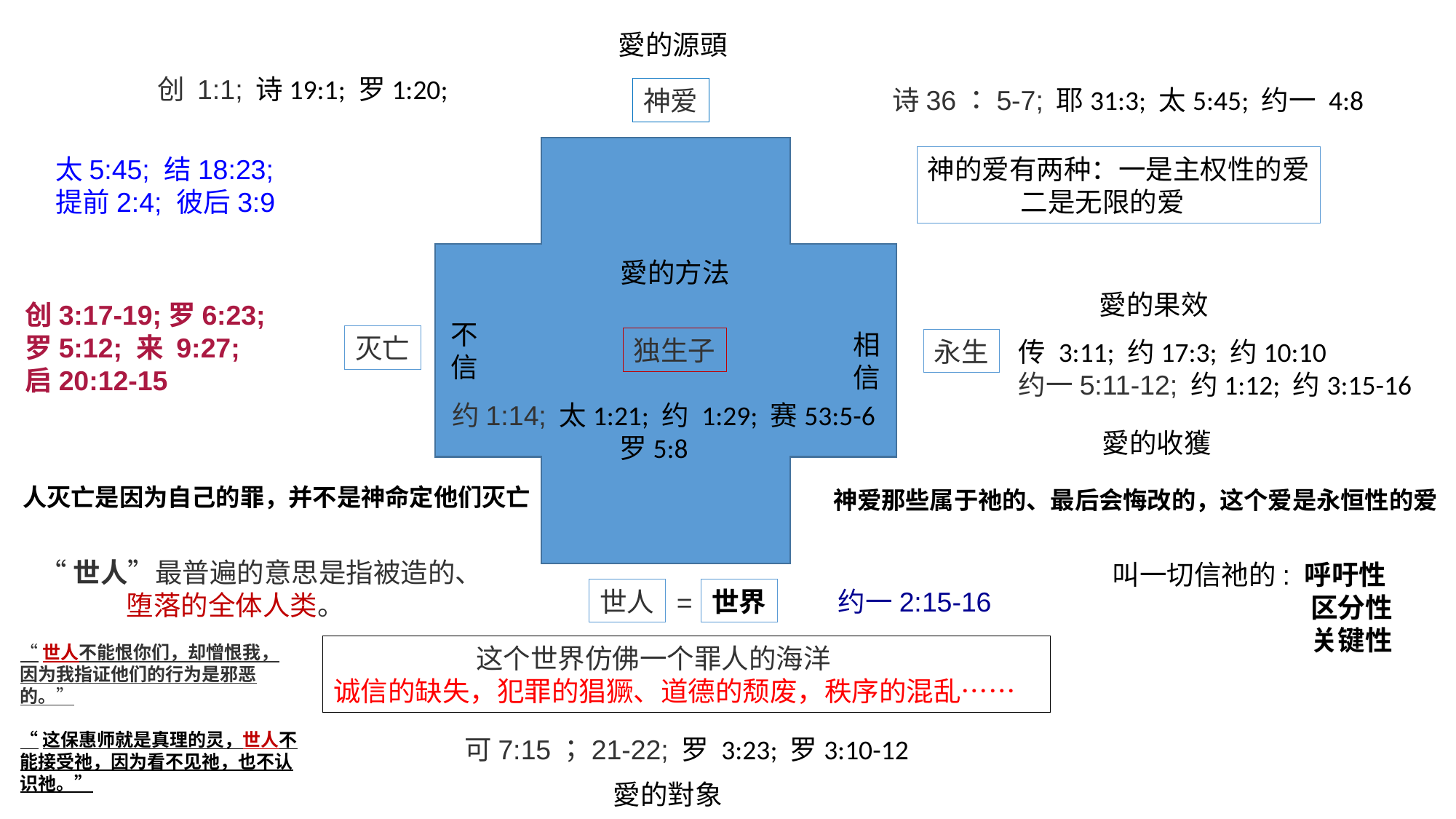

愛的源頭
创 1:1; 诗19:1; 罗1:20;
诗36：5-7; 耶31:3; 太5:45; 约一 4:8
神爱

太5:45; 结18:23;
提前2:4; 彼后3:9
神的爱有两种：一是主权性的爱
              二是无限的爱
愛的方法
愛的果效
创3:17-19;罗6:23;
罗5:12; 来 9:27;
启20:12-15
不信
相信
灭亡
独生子
永生
传 3:11; 约17:3; 约10:10
约一5:11-12; 约1:12; 约3:15-16
约1:14; 太1:21; 约 1:29; 赛53:5-6
                          罗5:8
愛的收獲
人灭亡是因为自己的罪，并不是神命定他们灭亡
神爱那些属于祂的、最后会悔改的，这个爱是永恒性的爱
“世人”最普遍的意思是指被造的、
             堕落的全体人类。
叫一切信祂的: 呼吁性
                               区分性
                               关键性
世人
世界
约一2:15-16
=
“世人不能恨你们，却憎恨我，
因为我指证他们的行为是邪恶的。”

“这保惠师就是真理的灵，世人不能接受祂，因为看不见祂，也不认识祂。”
                      这个世界仿佛一个罪人的海洋
诚信的缺失，犯罪的猖獗、道德的颓废，秩序的混乱……
可7:15；21-22; 罗 3:23; 罗3:10-12
愛的對象